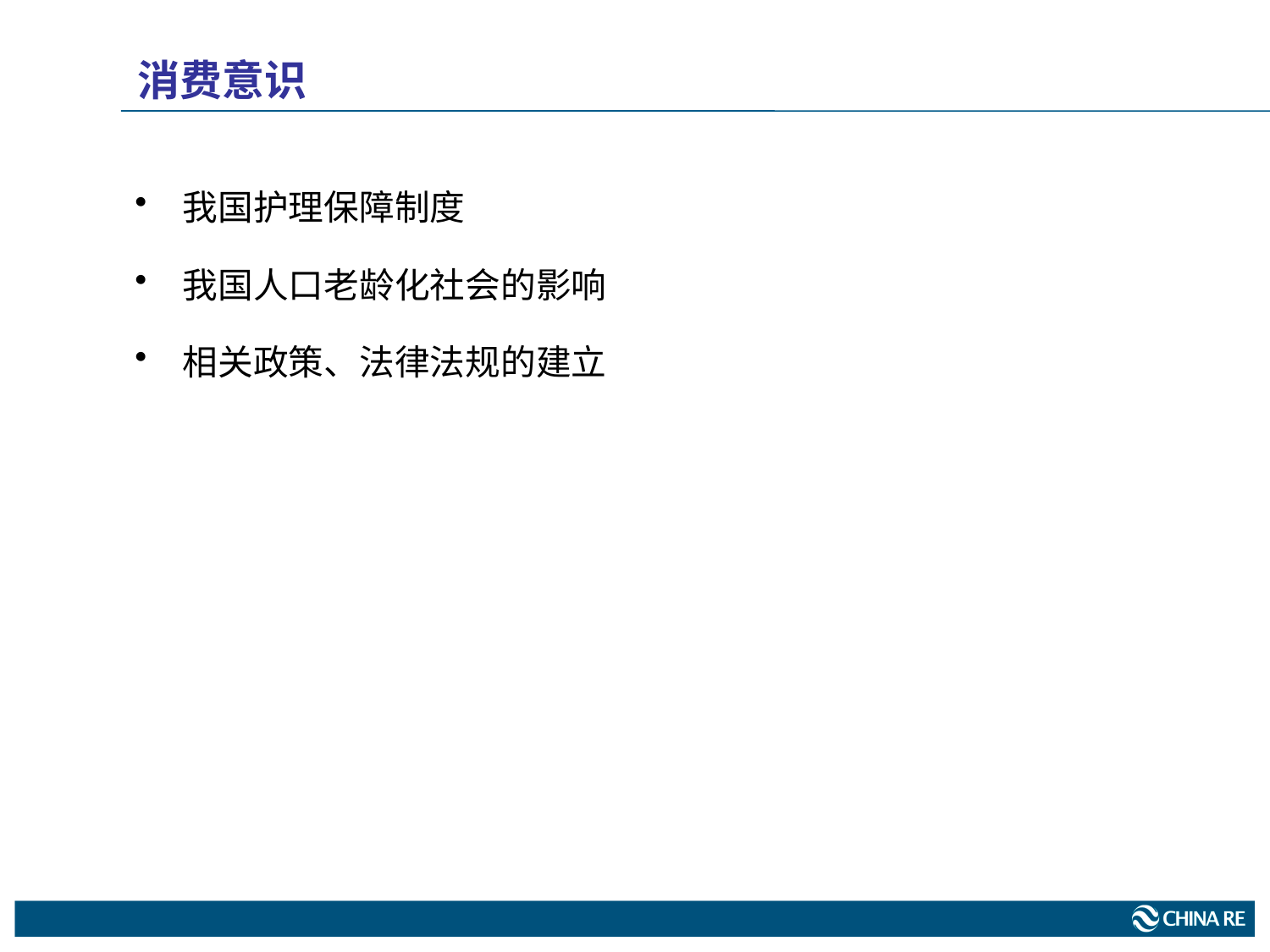

# 消费意识
我国护理保障制度
我国人口老龄化社会的影响
相关政策、法律法规的建立